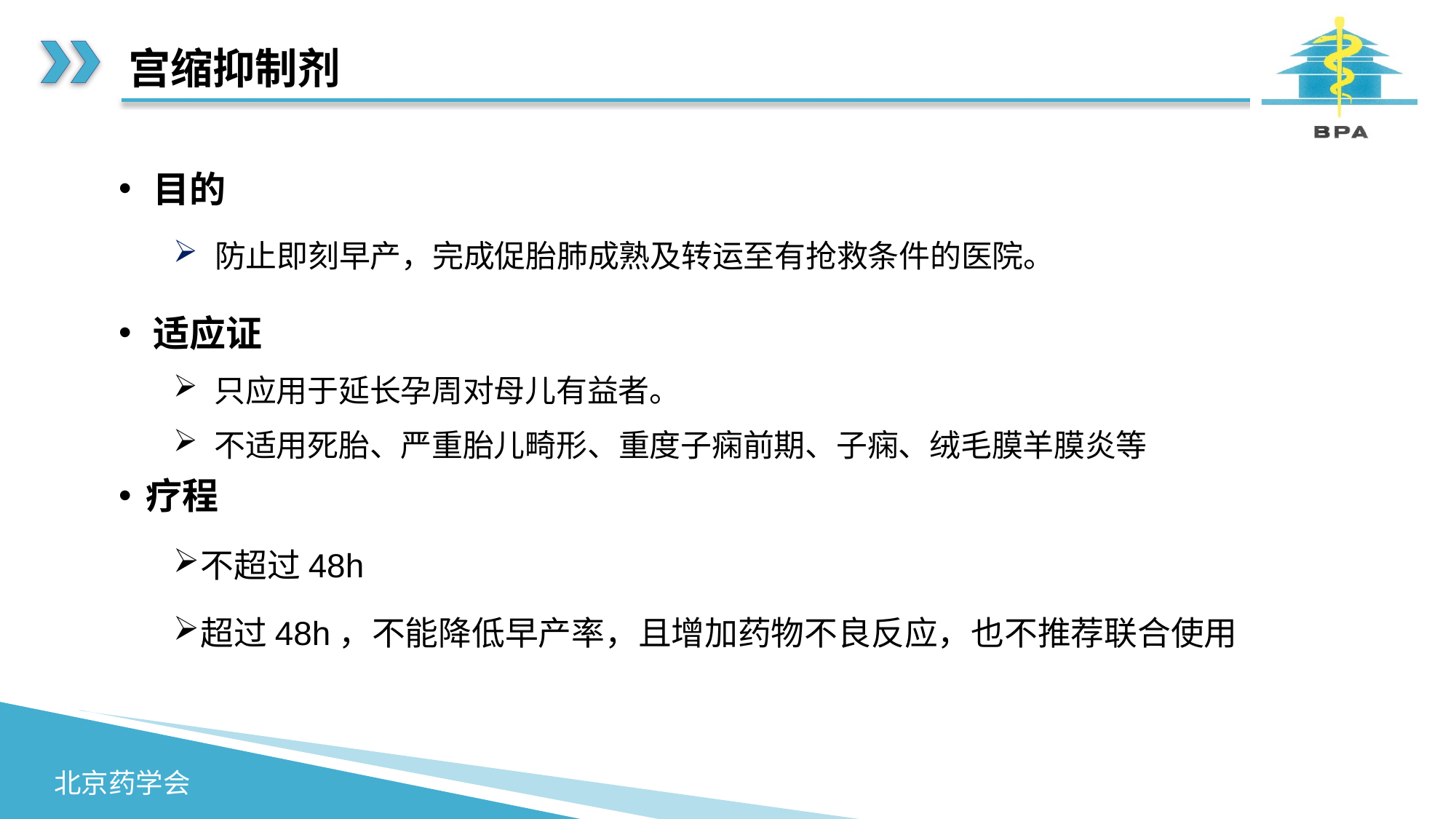

# 宫缩抑制剂
目的
 防止即刻早产，完成促胎肺成熟及转运至有抢救条件的医院。
适应证
只应用于延长孕周对母儿有益者。
不适用死胎、严重胎儿畸形、重度子痫前期、子痫、绒毛膜羊膜炎等
疗程
不超过48h
超过48h，不能降低早产率，且增加药物不良反应，也不推荐联合使用